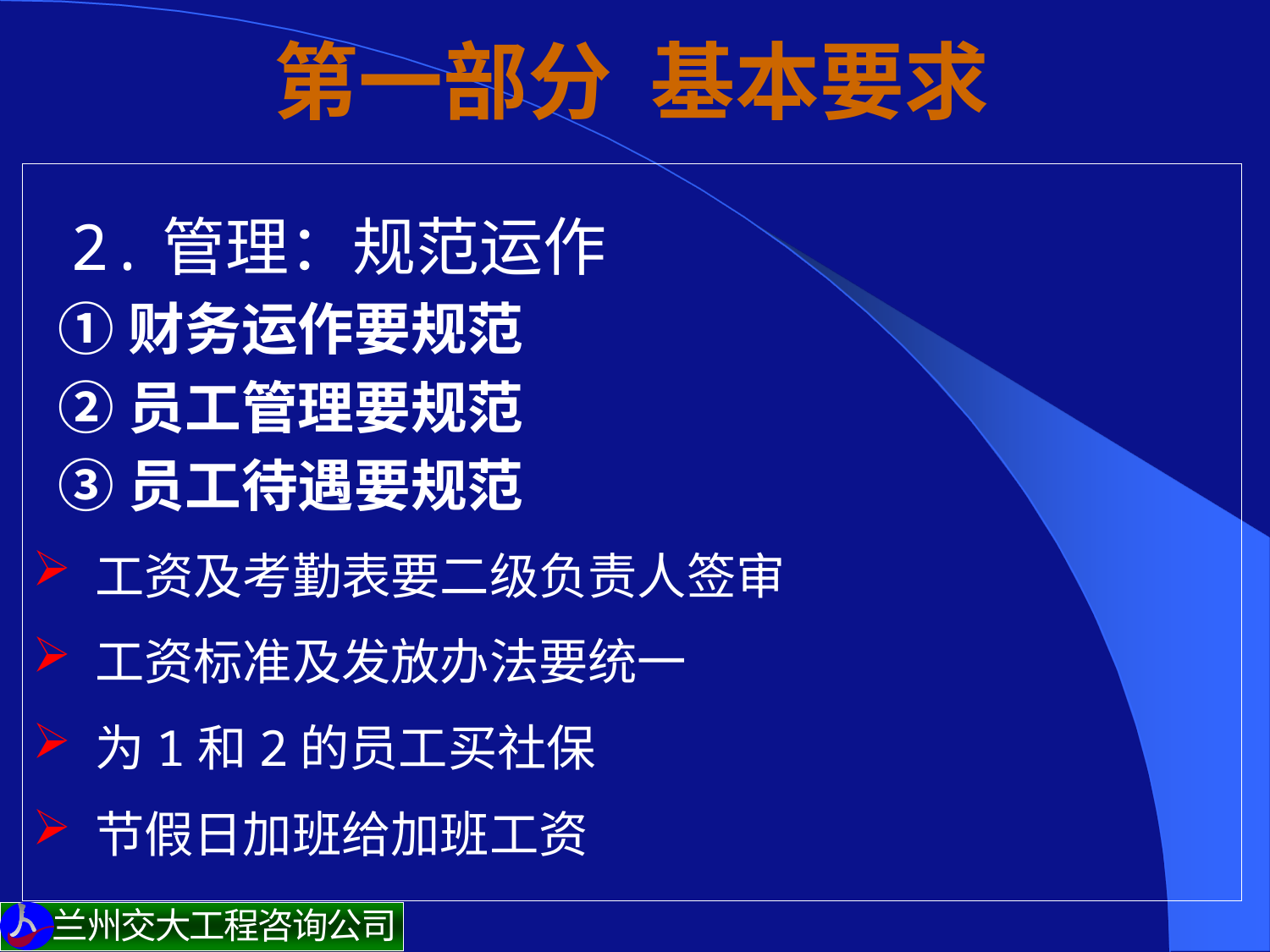

# 第一部分  基本要求
 2.管理：规范运作
  ①财务运作要规范
  ②员工管理要规范
  ③员工待遇要规范
工资及考勤表要二级负责人签审
工资标准及发放办法要统一
为1和2的员工买社保
节假日加班给加班工资